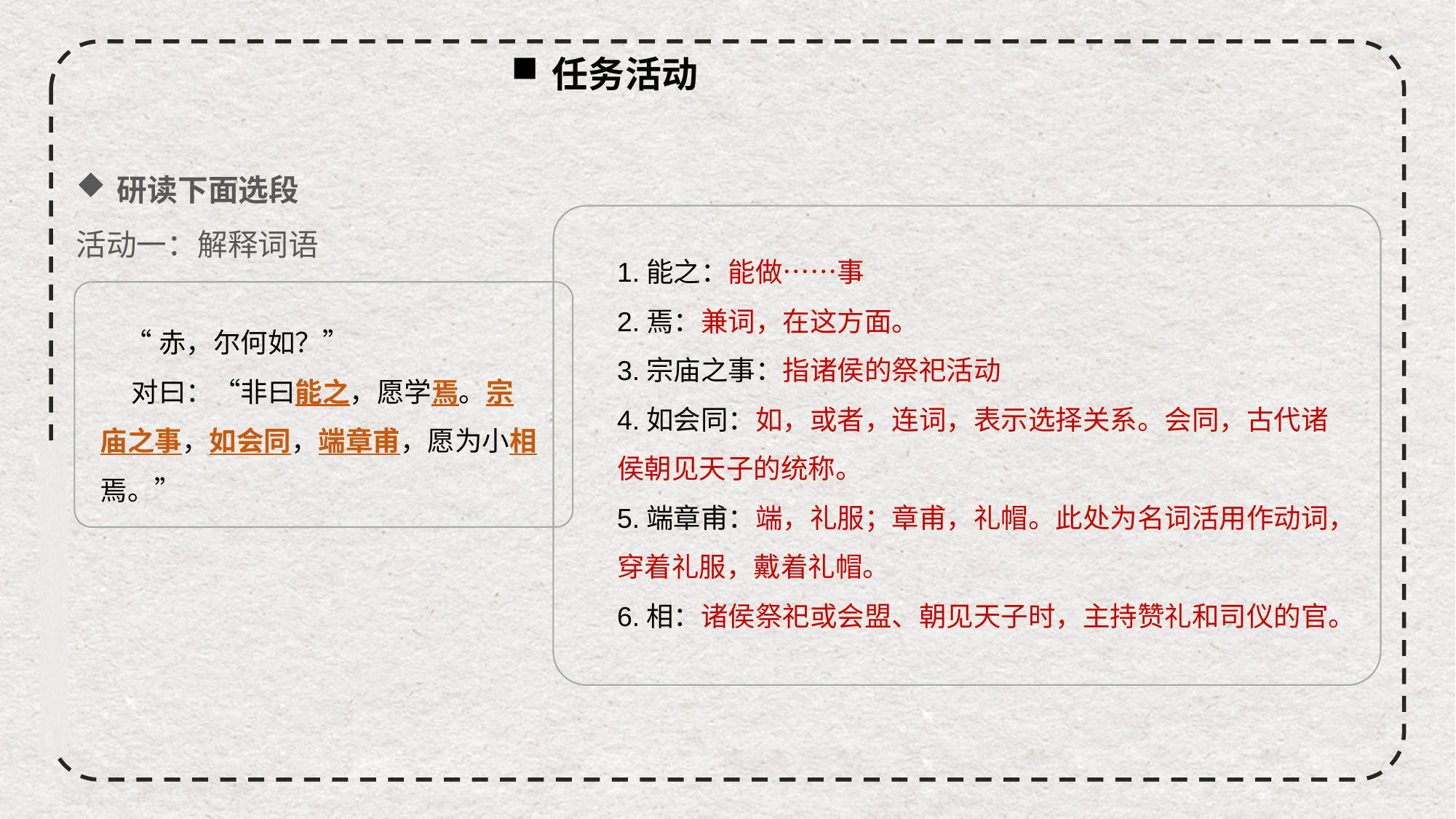

任务活动

研读下面选段
活动一：解释词语

1.能之：能做……事
2.焉：兼词，在这方面。
3.宗庙之事：指诸侯的祭祀活动
4.如会同：如，或者，连词，表示选择关系。会同，古代诸侯朝见天子的统称。
5.端章甫：端，礼服；章甫，礼帽。此处为名词活用作动词，穿着礼服，戴着礼帽。
6.相：诸侯祭祀或会盟、朝见天子时，主持赞礼和司仪的官。

    “赤，尔何如？”
    对曰：“非曰能之，愿学焉。宗庙之事，如会同，端章甫，愿为小相焉。”